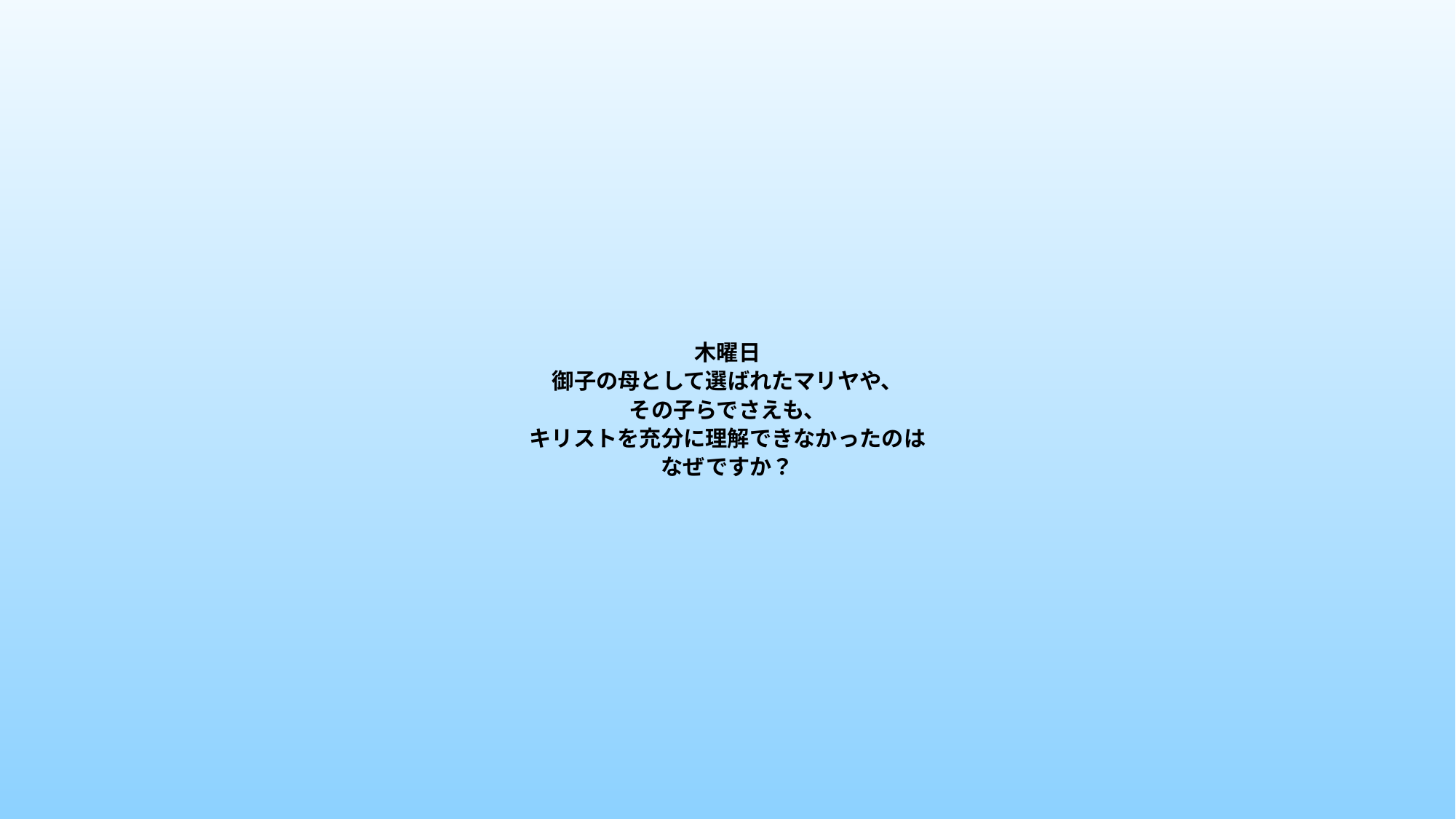

# 木曜日 御子の母として選ばれたマリヤや、 その子らでさえも、 キリストを充分に理解できなかったのは なぜですか？